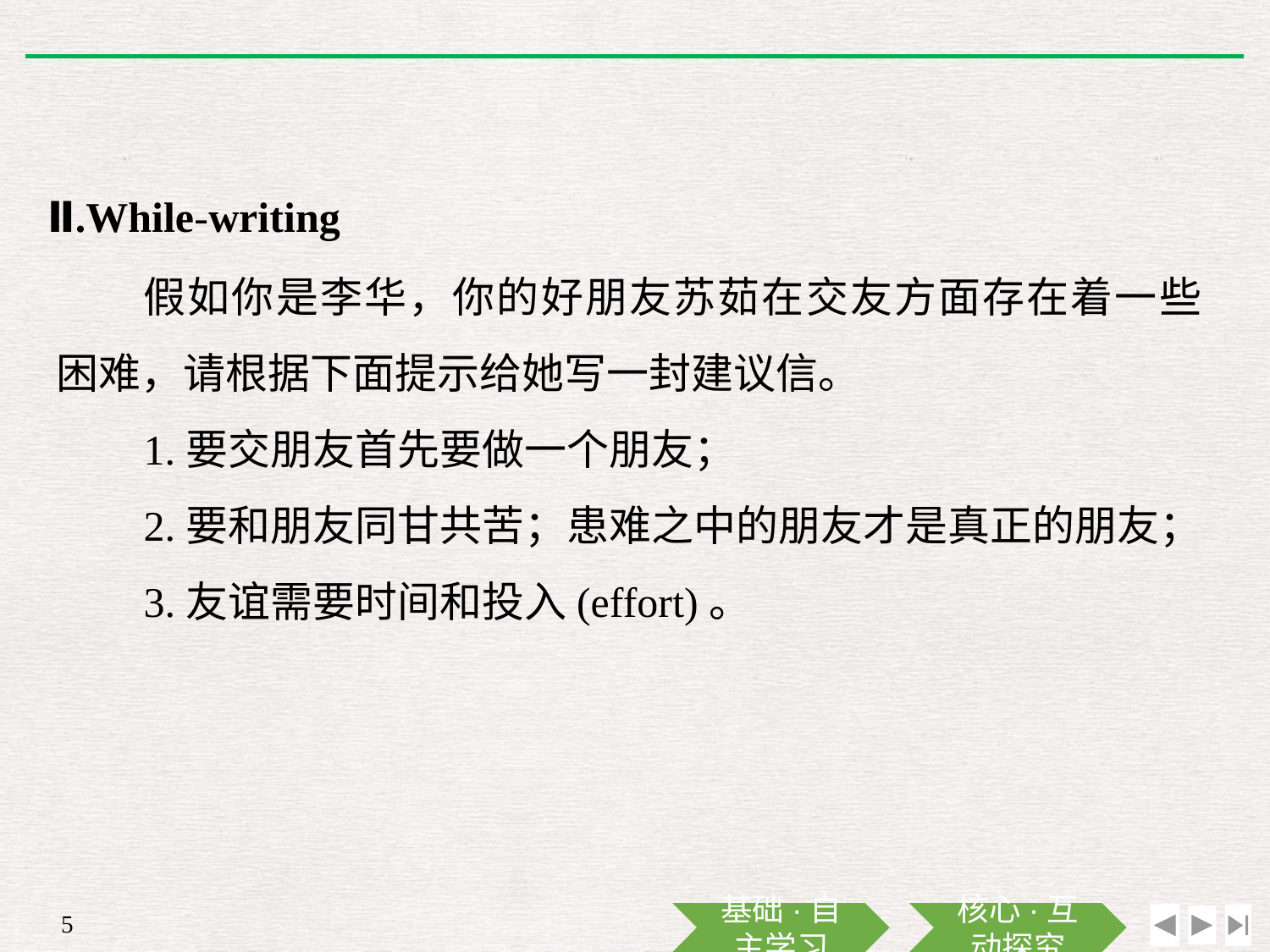

Ⅱ.While-writing
假如你是李华，你的好朋友苏茹在交友方面存在着一些困难，请根据下面提示给她写一封建议信。
1.要交朋友首先要做一个朋友；
2.要和朋友同甘共苦；患难之中的朋友才是真正的朋友；
3.友谊需要时间和投入(effort)。